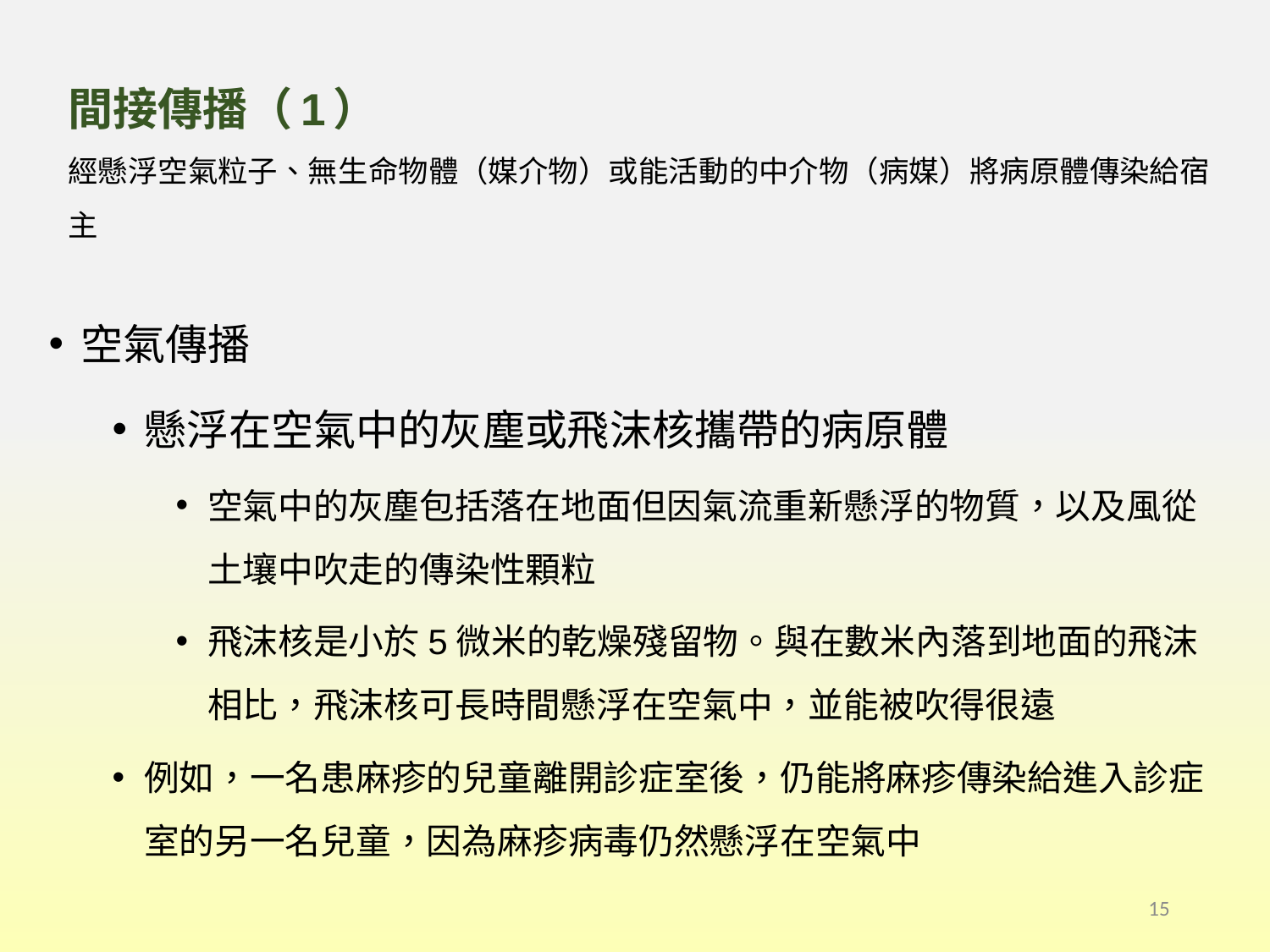

# 間接傳播（1） 經懸浮空氣粒子、無生命物體（媒介物）或能活動的中介物（病媒）將病原體傳染給宿主
空氣傳播
懸浮在空氣中的灰塵或飛沫核攜帶的病原體
空氣中的灰塵包括落在地面但因氣流重新懸浮的物質，以及風從土壤中吹走的傳染性顆粒
飛沫核是小於5微米的乾燥殘留物。與在數米內落到地面的飛沫相比，飛沫核可長時間懸浮在空氣中，並能被吹得很遠
例如，一名患麻疹的兒童離開診症室後，仍能將麻疹傳染給進入診症室的另一名兒童，因為麻疹病毒仍然懸浮在空氣中
15